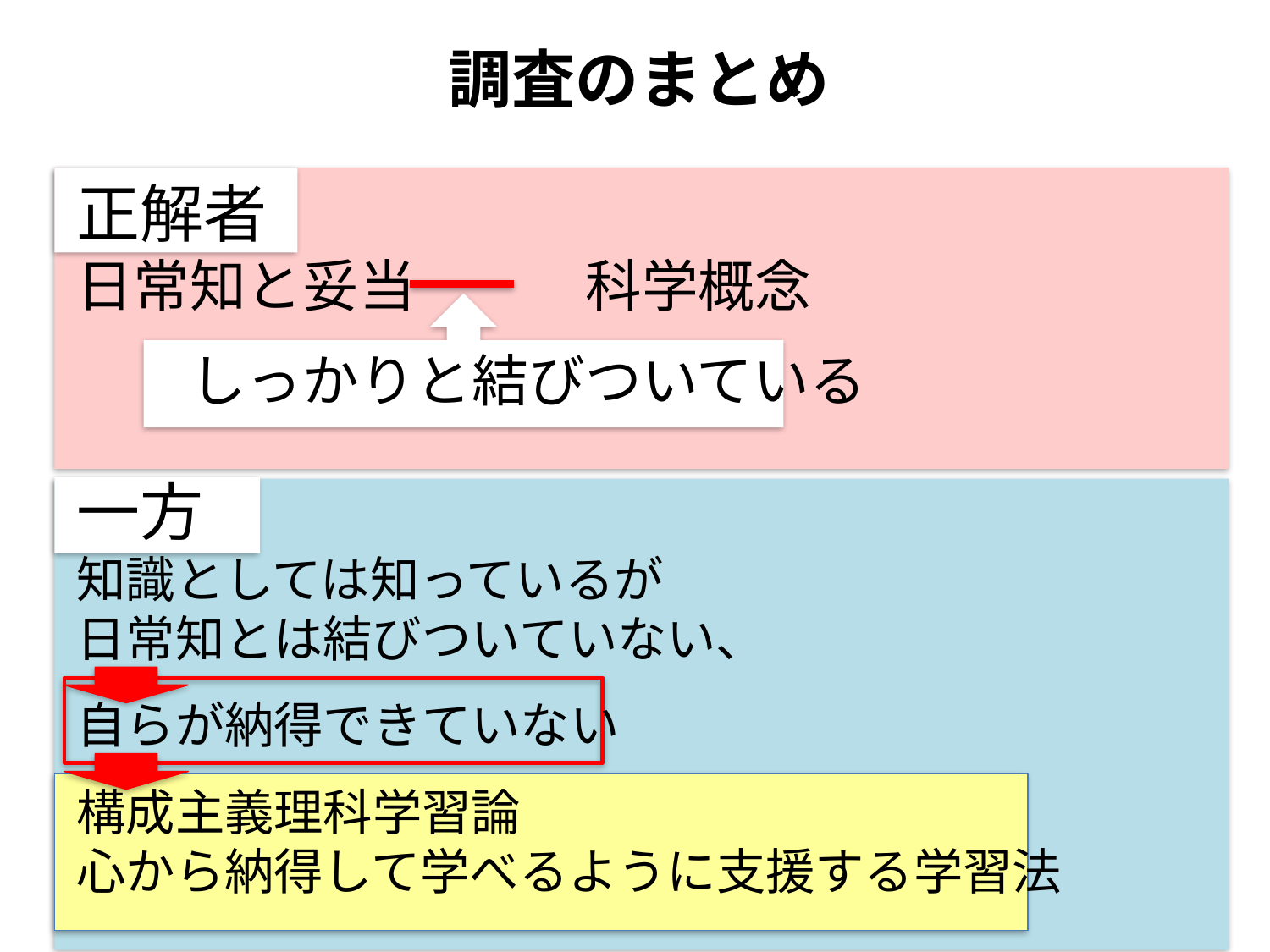

調査のまとめ

正解者
日常知と妥当　　　科学概念

　　しっかりと結びついている

一方
知識としては知っているが
日常知とは結びついていない、

自らが納得できていない

構成主義理科学習論
心から納得して学べるように支援する学習法